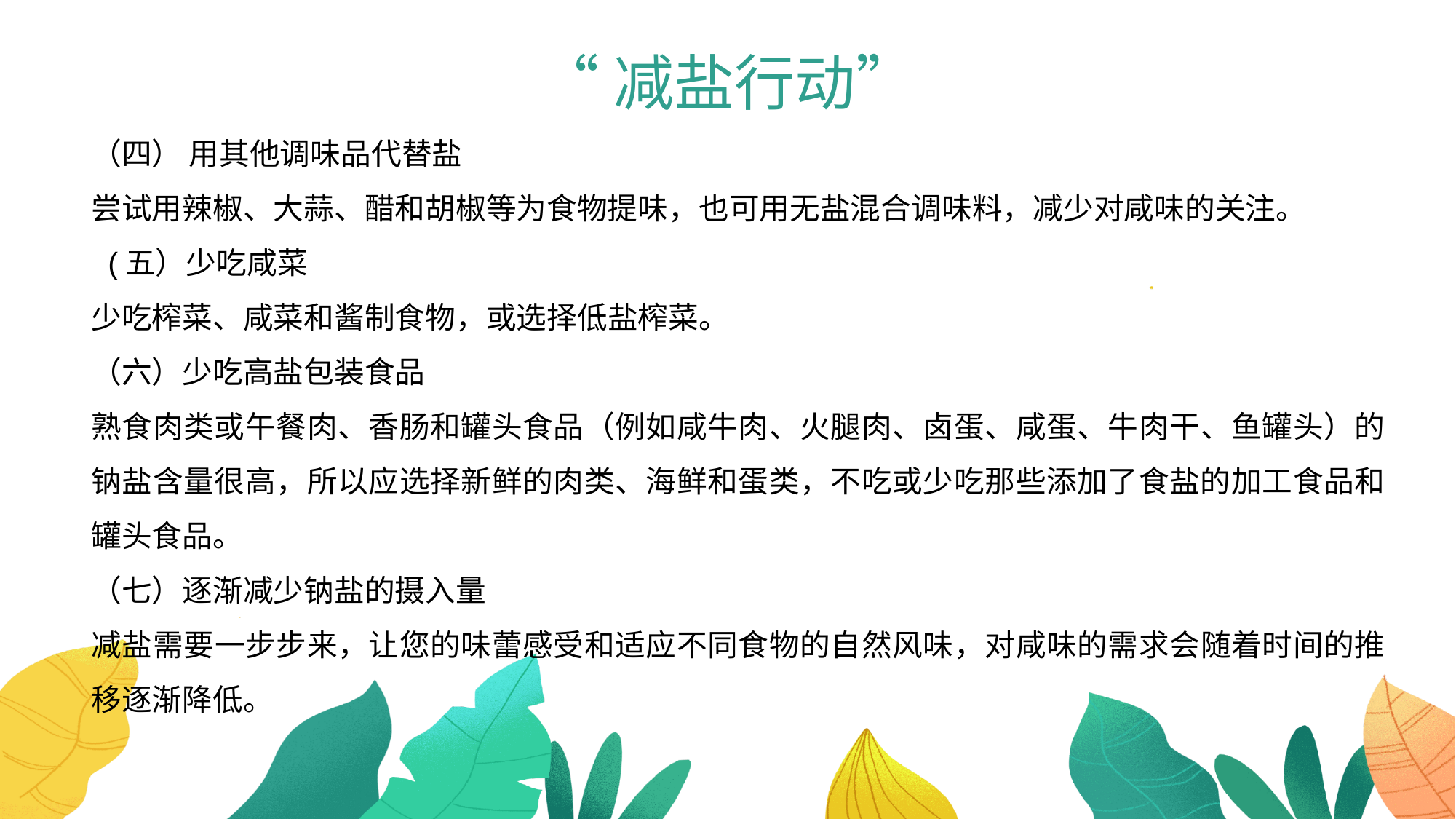

“减盐行动”
（四） 用其他调味品代替盐
尝试用辣椒、大蒜、醋和胡椒等为食物提味，也可用无盐混合调味料，减少对咸味的关注。
  (五）少吃咸菜
少吃榨菜、咸菜和酱制食物，或选择低盐榨菜。
（六）少吃高盐包装食品
熟食肉类或午餐肉、香肠和罐头食品（例如咸牛肉、火腿肉、卤蛋、咸蛋、牛肉干、鱼罐头）的钠盐含量很高，所以应选择新鲜的肉类、海鲜和蛋类，不吃或少吃那些添加了食盐的加工食品和罐头食品。
（七）逐渐减少钠盐的摄入量
减盐需要一步步来，让您的味蕾感受和适应不同食物的自然风味，对咸味的需求会随着时间的推移逐渐降低。